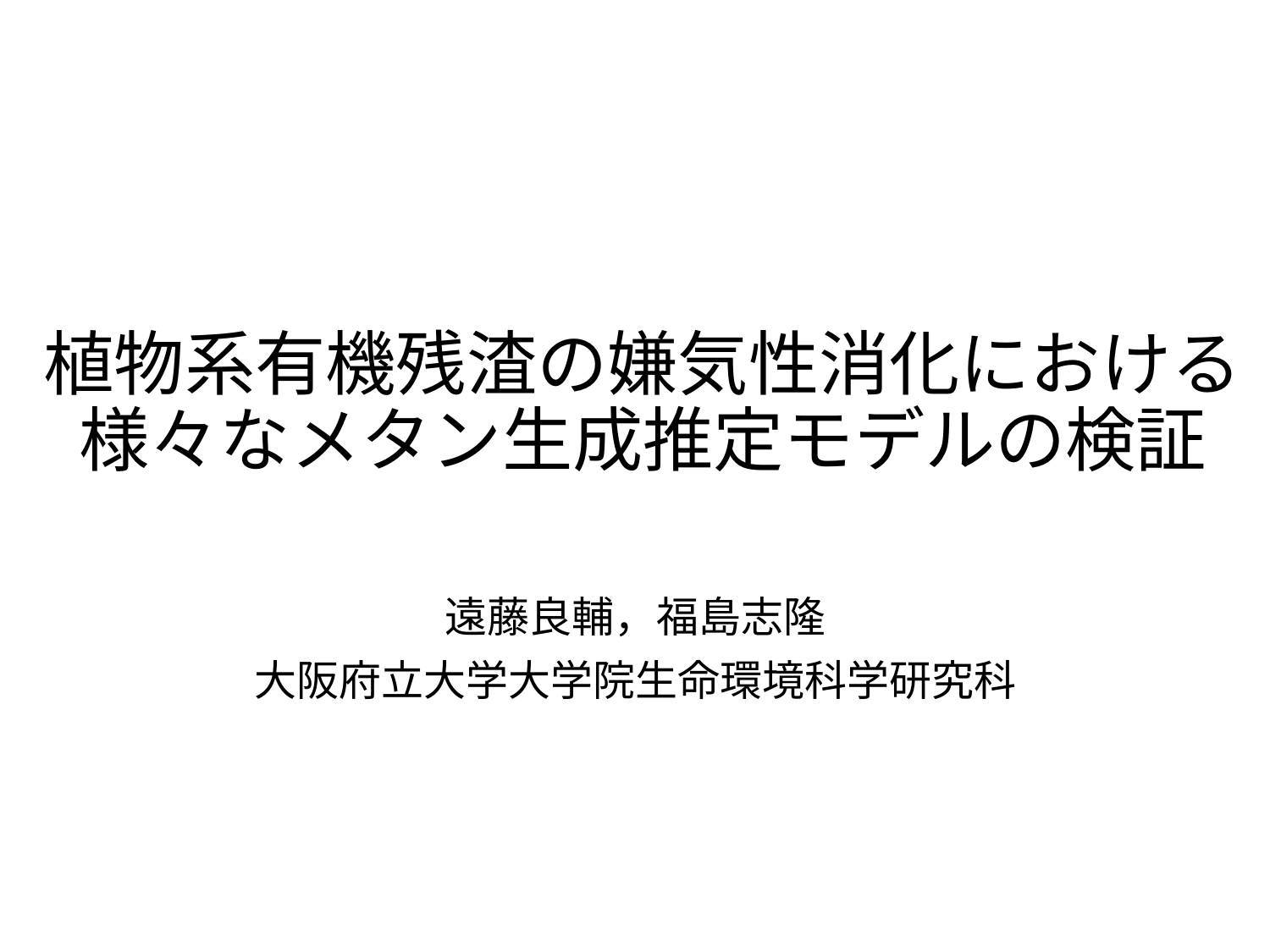

# 植物系有機残渣の嫌気性消化における 様々なメタン生成推定モデルの検証
遠藤良輔，福島志隆
大阪府立大学大学院生命環境科学研究科